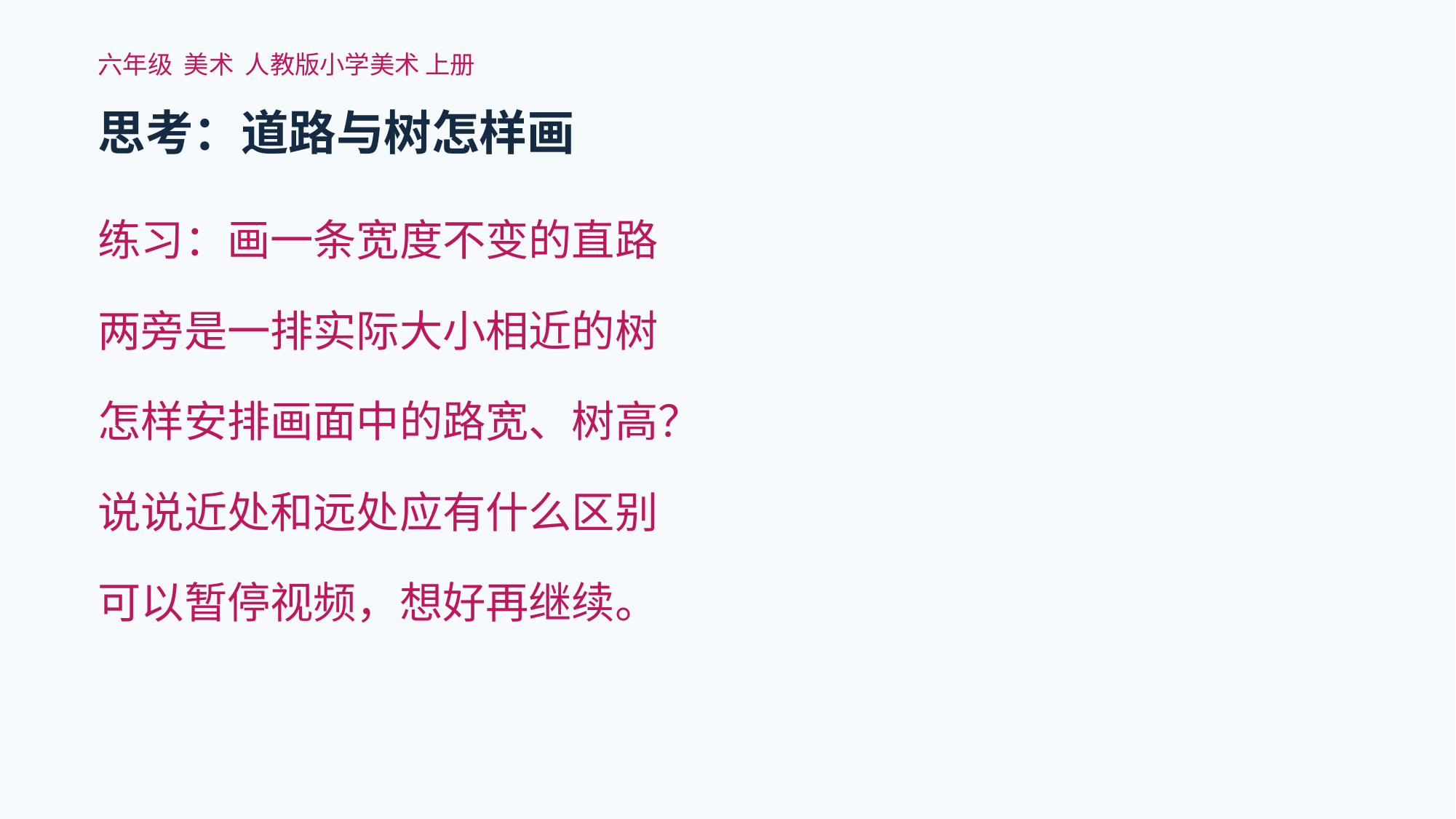

六年级  美术  人教版小学美术 上册
思考：道路与树怎样画
练习：画一条宽度不变的直路
两旁是一排实际大小相近的树
怎样安排画面中的路宽、树高？
说说近处和远处应有什么区别
可以暂停视频，想好再继续。